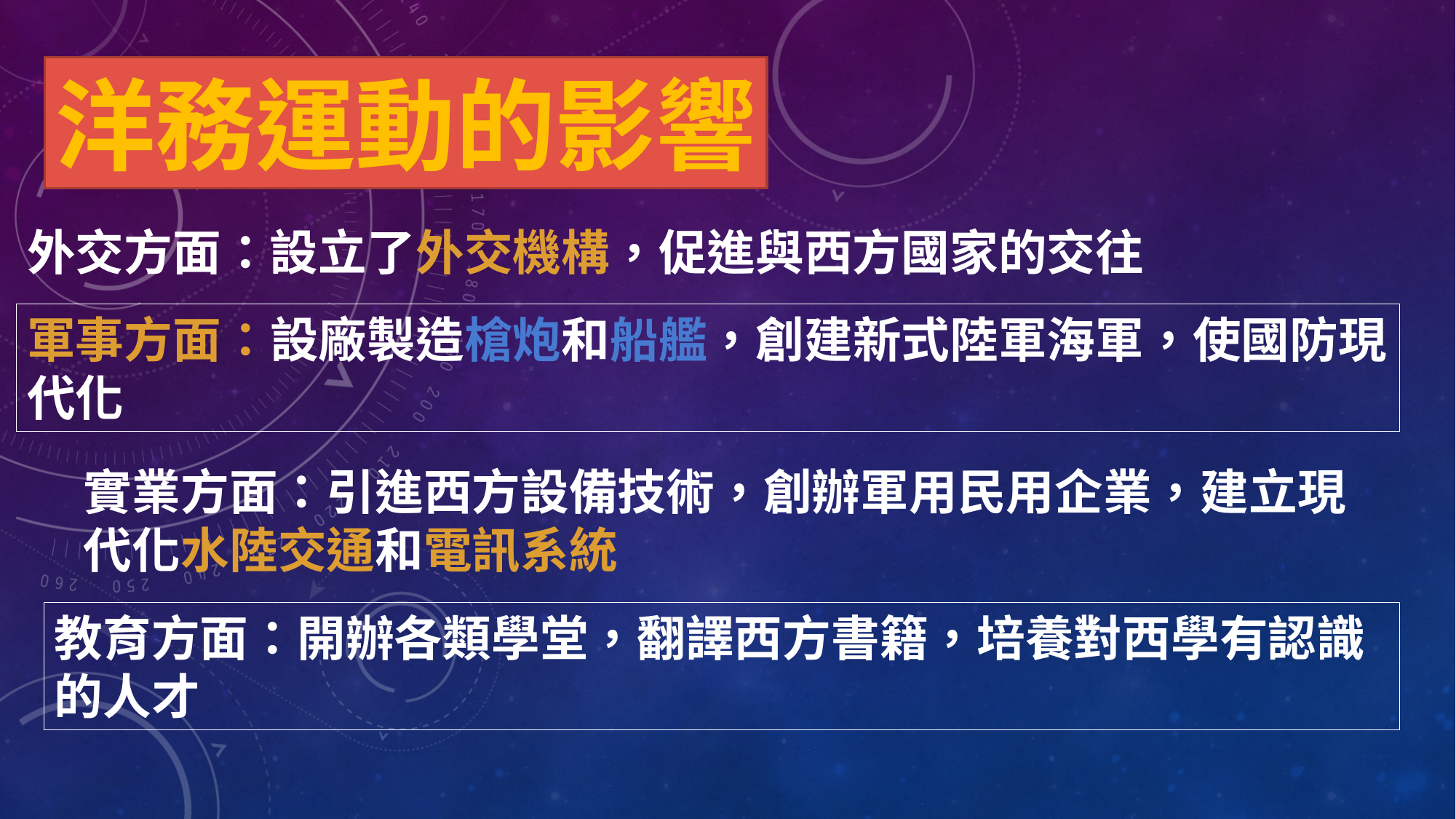

洋務運動的影響
外交方面：設立了外交機構，促進與西方國家的交往
軍事方面：設廠製造槍炮和船艦，創建新式陸軍海軍，使國防現代化
實業方面：引進西方設備技術，創辦軍用民用企業，建立現代化水陸交通和電訊系統
教育方面：開辦各類學堂，翻譯西方書籍，培養對西學有認識的人才